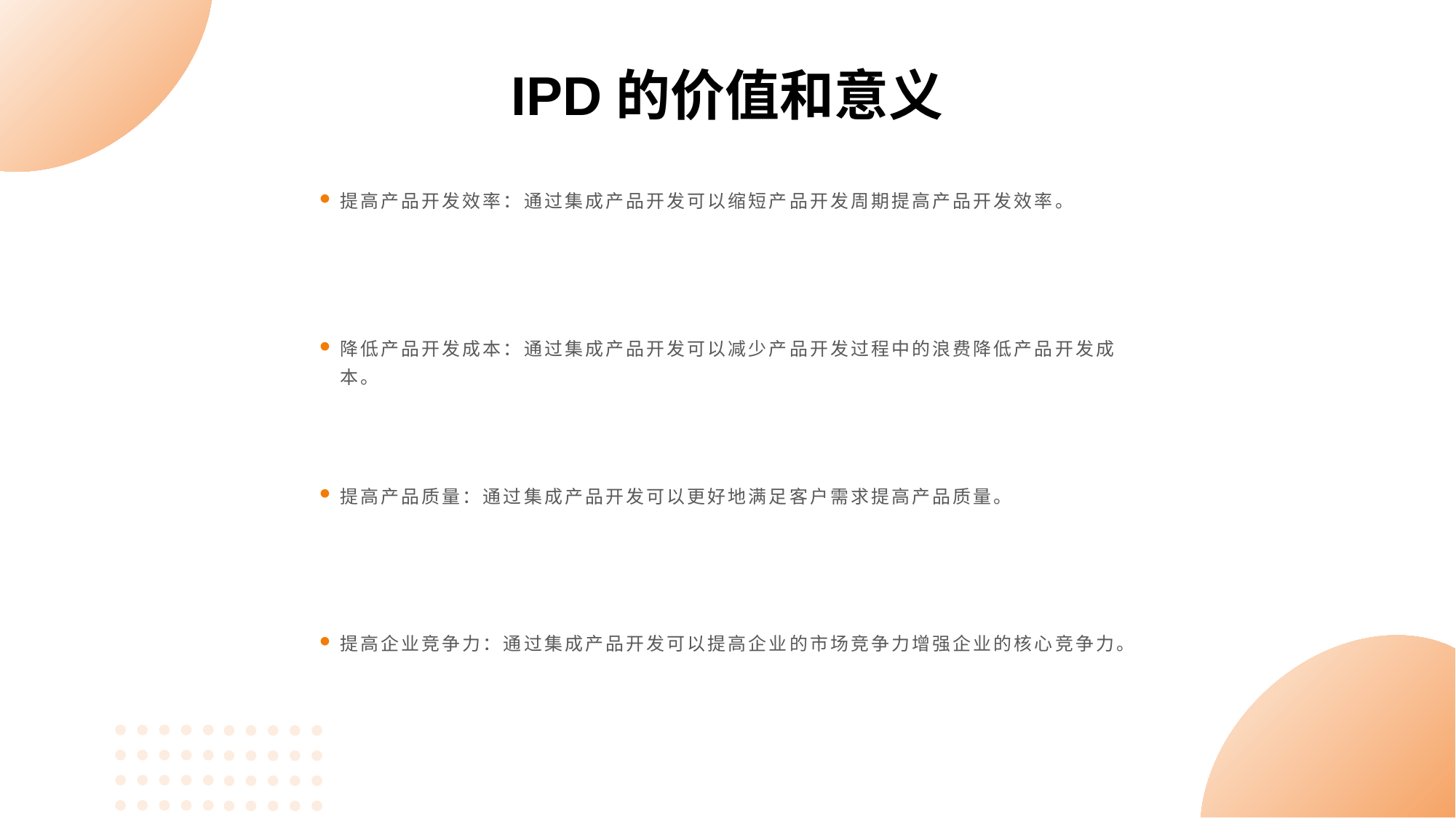

IPD的价值和意义
提高产品开发效率：通过集成产品开发可以缩短产品开发周期提高产品开发效率。
降低产品开发成本：通过集成产品开发可以减少产品开发过程中的浪费降低产品开发成本。
提高产品质量：通过集成产品开发可以更好地满足客户需求提高产品质量。
提高企业竞争力：通过集成产品开发可以提高企业的市场竞争力增强企业的核心竞争力。